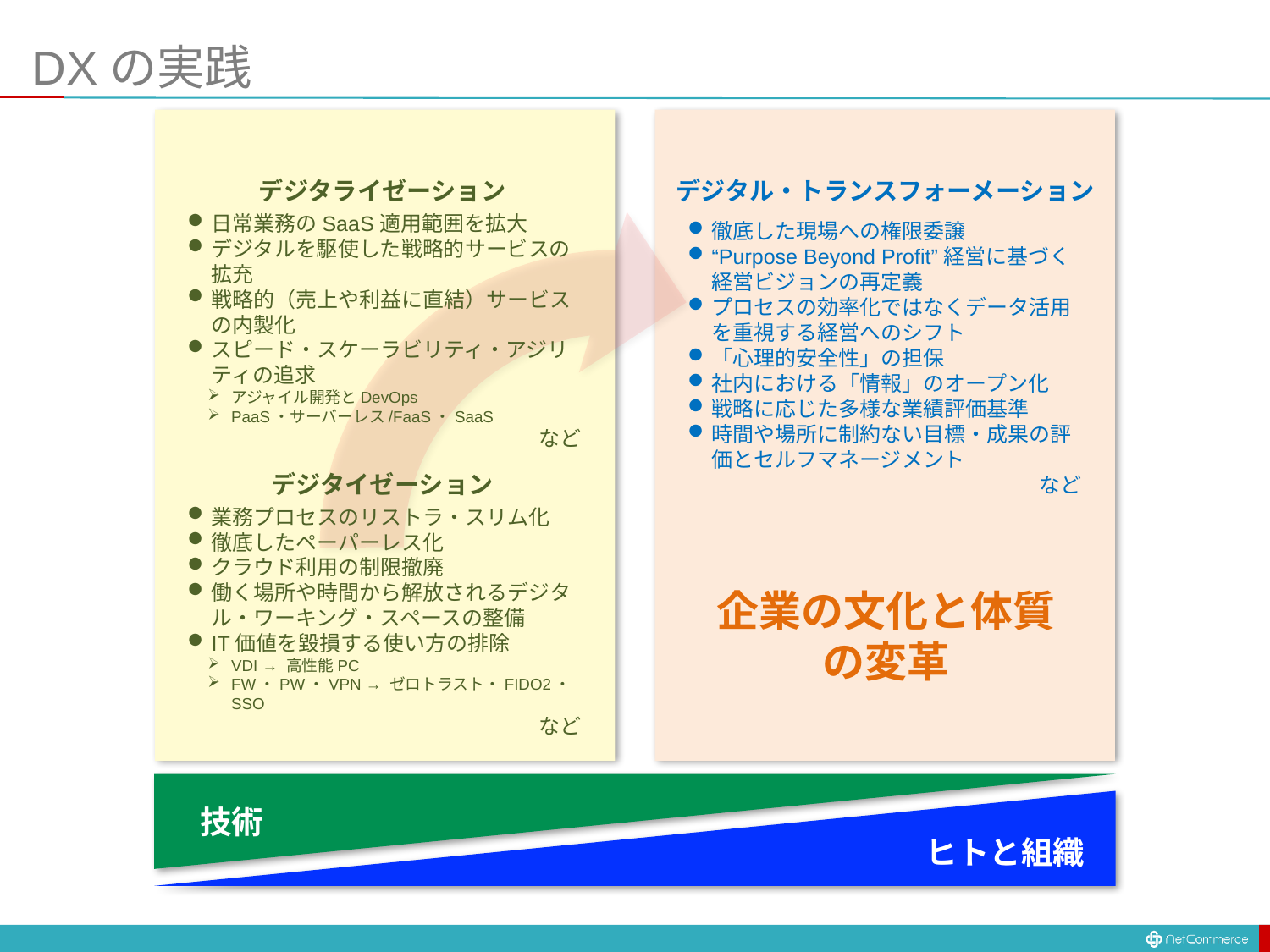

# DXの実践

デジタライゼーション
デジタル・トランスフォーメーション
日常業務のSaaS適用範囲を拡大
デジタルを駆使した戦略的サービスの拡充
戦略的（売上や利益に直結）サービスの内製化
スピード・スケーラビリティ・アジリティの追求
アジャイル開発とDevOps
PaaS・サーバーレス/FaaS・SaaS
　など

徹底した現場への権限委譲
“Purpose Beyond Profit”経営に基づく経営ビジョンの再定義
プロセスの効率化ではなくデータ活用を重視する経営へのシフト
「心理的安全性」の担保
社内における「情報」のオープン化
戦略に応じた多様な業績評価基準
時間や場所に制約ない目標・成果の評価とセルフマネージメント
など
デジタイゼーション
業務プロセスのリストラ・スリム化
徹底したペーパーレス化
クラウド利用の制限撤廃
働く場所や時間から解放されるデジタル・ワーキング・スペースの整備
IT価値を毀損する使い方の排除
VDI → 高性能PC
FW・PW・VPN → ゼロトラスト・FIDO2・SSO
など
企業の文化と体質
の変革

技術

ヒトと組織